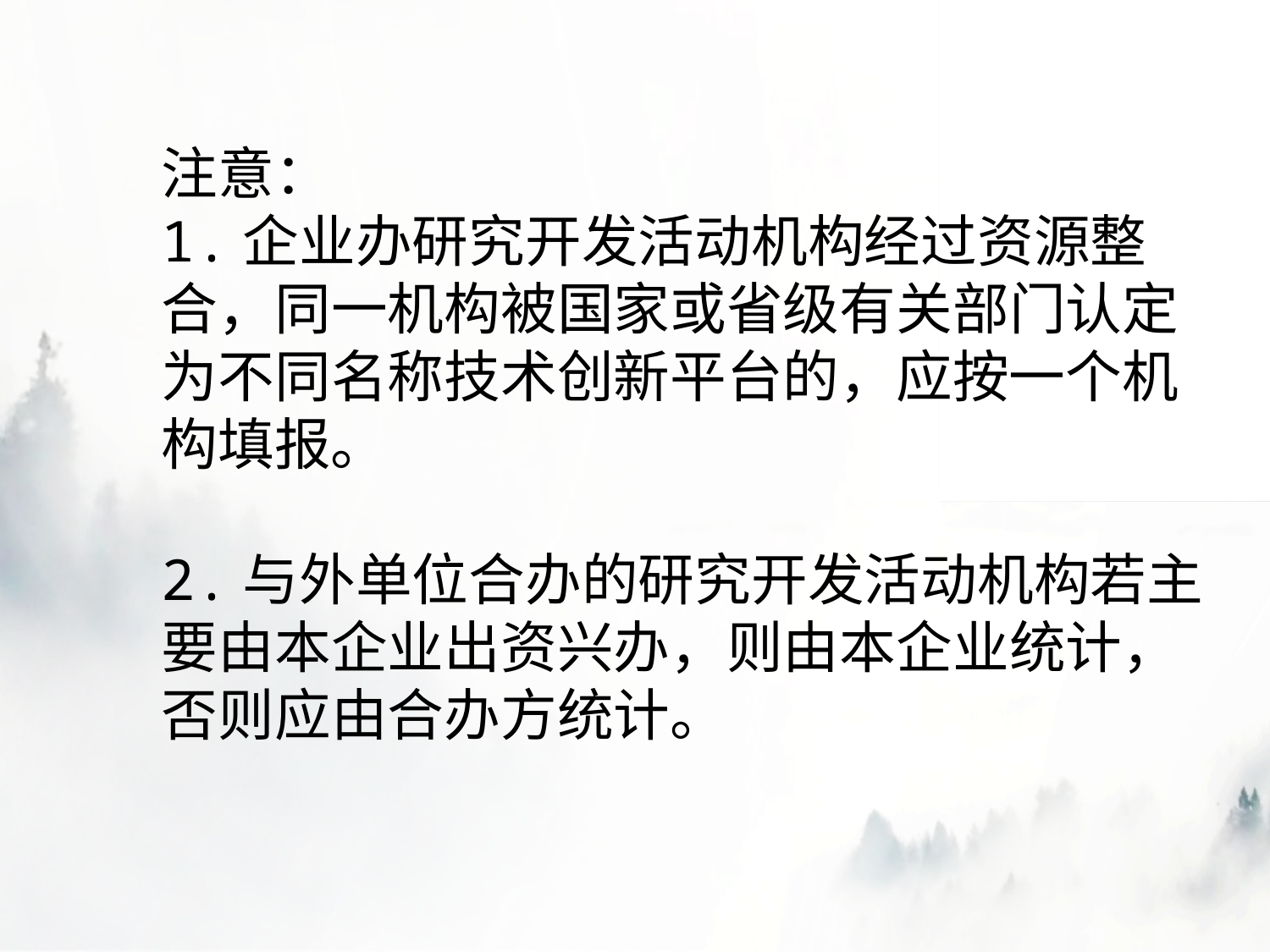

注意：
1.企业办研究开发活动机构经过资源整合，同一机构被国家或省级有关部门认定为不同名称技术创新平台的，应按一个机构填报。

2.与外单位合办的研究开发活动机构若主要由本企业出资兴办，则由本企业统计，否则应由合办方统计。